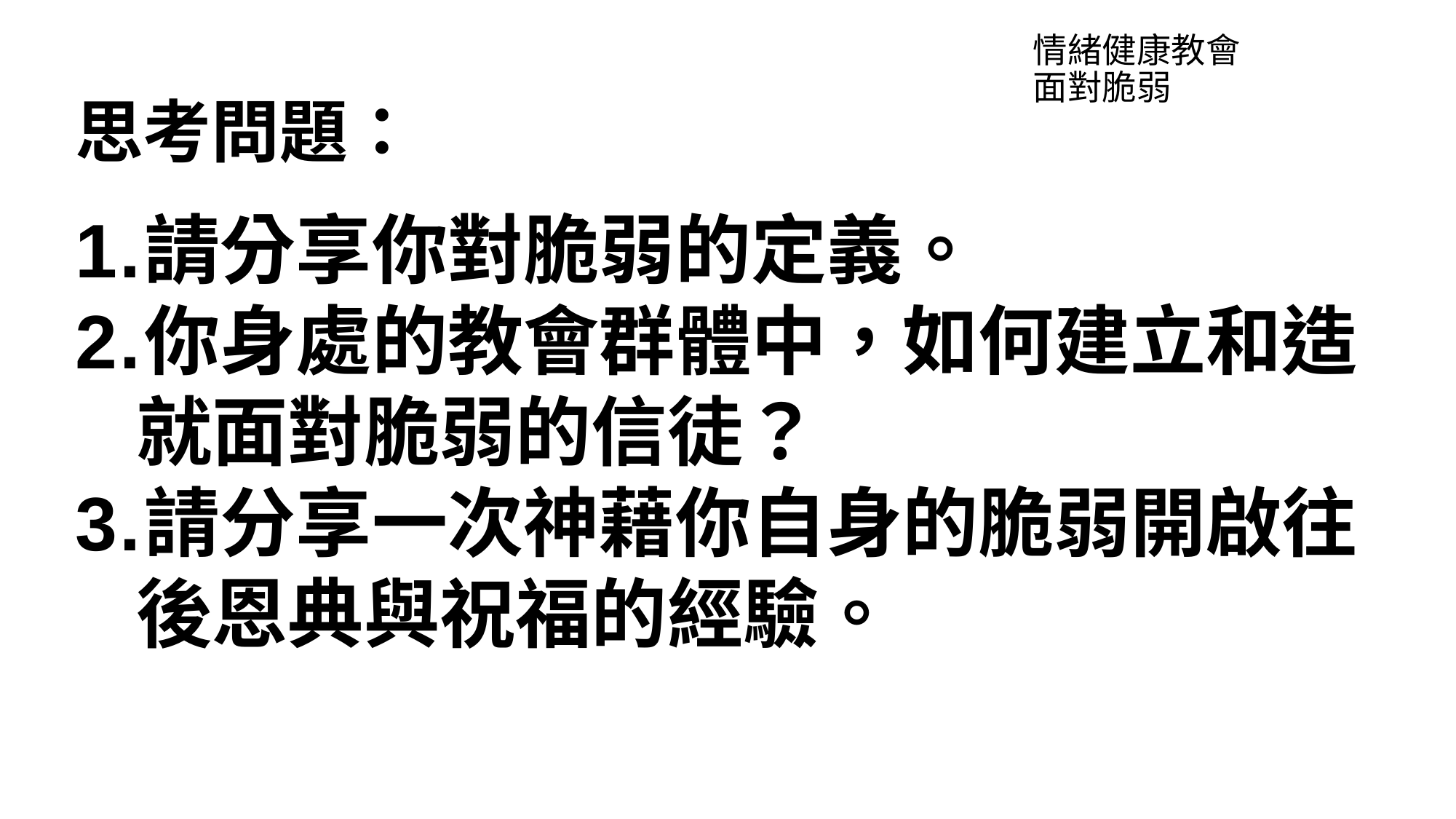

情緒健康教會
面對脆弱
思考問題：
請分享你對脆弱的定義。
你身處的教會群體中，如何建立和造就面對脆弱的信徒？
請分享一次神藉你自身的脆弱開啟往後恩典與祝福的經驗。